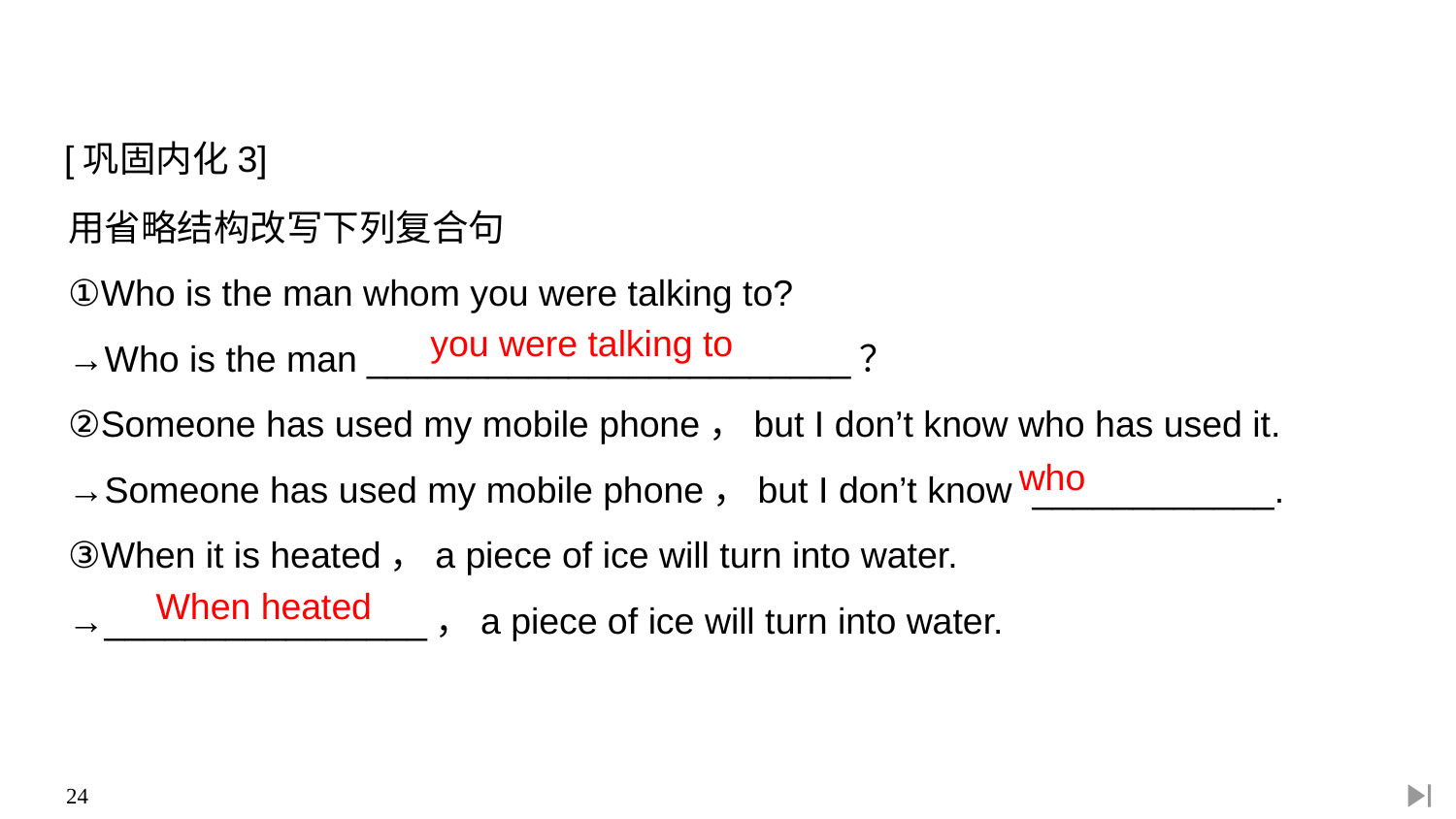

[巩固内化3]
用省略结构改写下列复合句
①Who is the man whom you were talking to?
→Who is the man ________________________？
②Someone has used my mobile phone，but I don’t know who has used it.
→Someone has used my mobile phone，but I don’t know  ____________.
③When it is heated，a piece of ice will turn into water.
→________________，a piece of ice will turn into water.

you were talking to
who
When heated